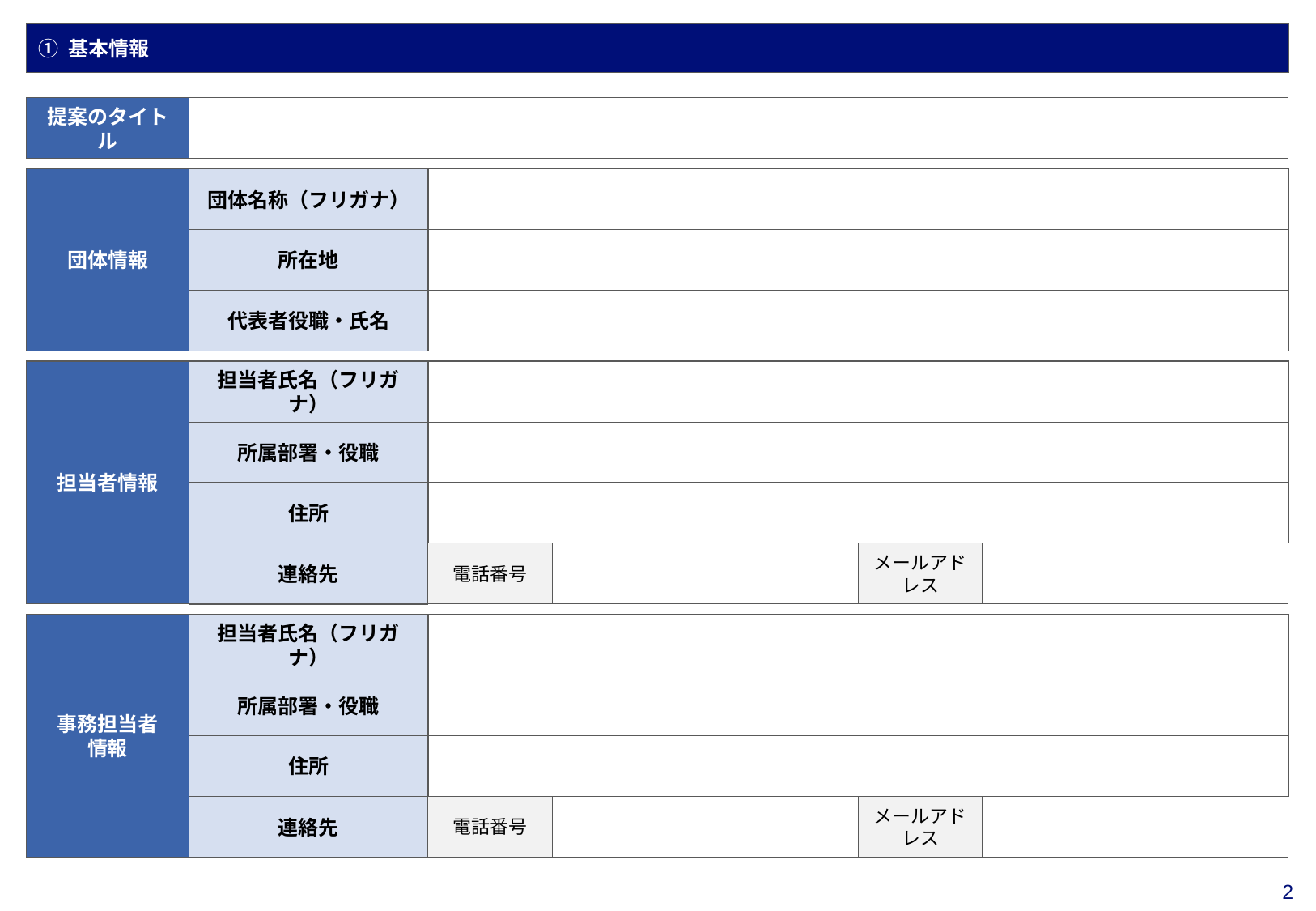

① 基本情報
提案のタイトル

団体情報
団体名称（フリガナ）

所在地

代表者役職・氏名

担当者情報
担当者氏名（フリガナ）

所属部署・役職

住所

連絡先
電話番号

メールアドレス

事務担当者
情報
担当者氏名（フリガナ）

所属部署・役職

住所

連絡先
電話番号

メールアドレス